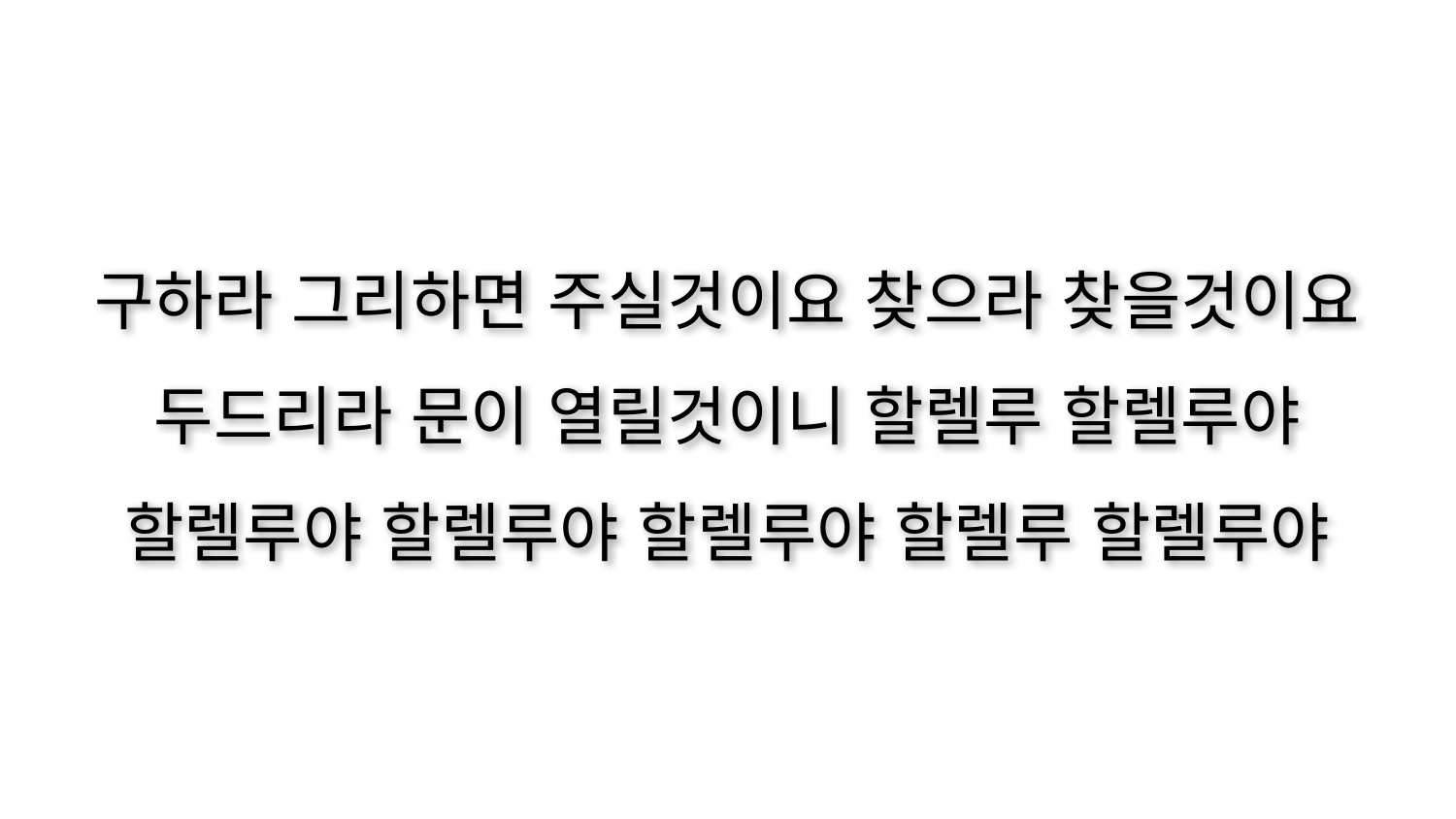

구하라 그리하면 주실것이요 찾으라 찾을것이요
두드리라 문이 열릴것이니 할렐루 할렐루야
할렐루야 할렐루야 할렐루야 할렐루 할렐루야